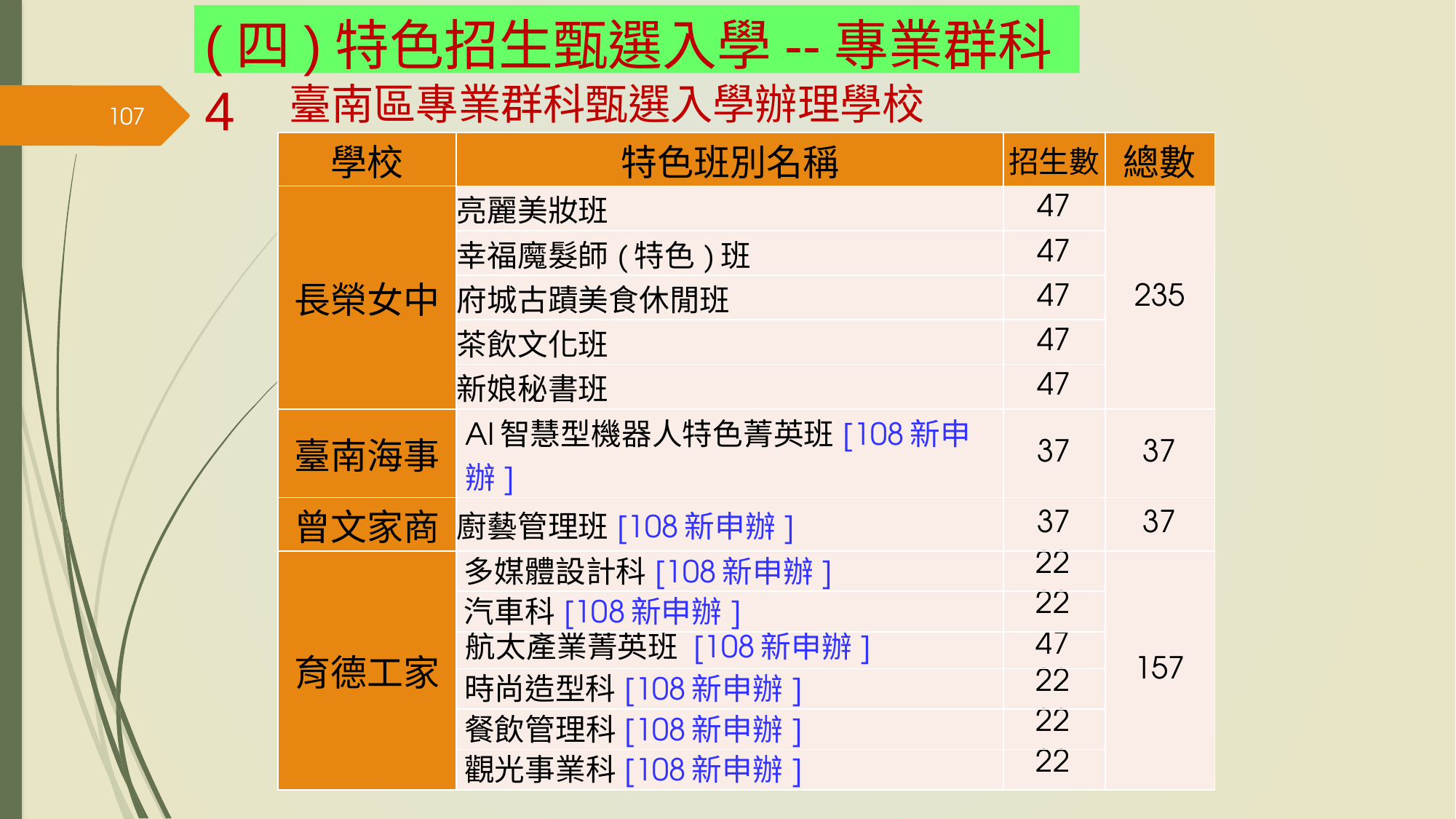

(四)特色招生甄選入學--專業群科4
# 臺南區專業群科甄選入學辦理學校
107
| 學校 | 特色班別名稱 | 招生數 | 總數 |
| --- | --- | --- | --- |
| 長榮女中 | 亮麗美妝班 | 47 | 235 |
|  | 幸福魔髮師(特色)班 | 47 |  |
|  | 府城古蹟美食休閒班 | 47 |  |
|  | 茶飲文化班 | 47 |  |
|  | 新娘秘書班 | 47 |  |
| 臺南海事 | AI智慧型機器人特色菁英班[108新申辦] | 37 | 37 |
| 曾文家商 | 廚藝管理班[108新申辦] | 37 | 37 |
| 育德工家 | 多媒體設計科[108新申辦] | 22 | 157 |
|  | 汽車科[108新申辦] | 22 |  |
|  | 航太產業菁英班 [108新申辦] | 47 |  |
|  | 時尚造型科[108新申辦] | 22 |  |
|  | 餐飲管理科[108新申辦] | 22 |  |
|  | 觀光事業科[108新申辦] | 22 |  |